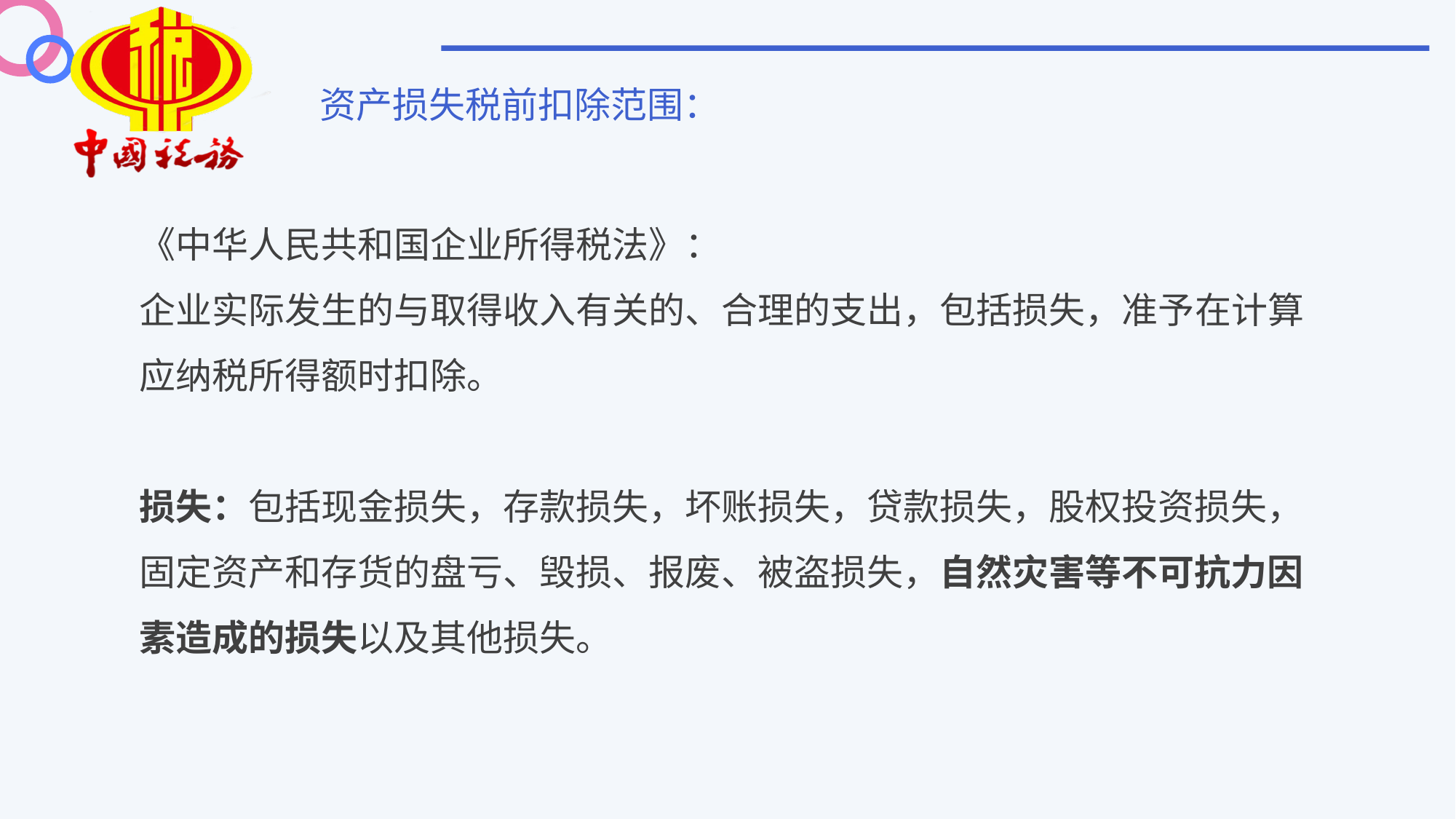

资产损失税前扣除范围：
《中华人民共和国企业所得税法》：
企业实际发生的与取得收入有关的、合理的支出，包括损失，准予在计算应纳税所得额时扣除。

损失：包括现金损失，存款损失，坏账损失，贷款损失，股权投资损失，固定资产和存货的盘亏、毁损、报废、被盗损失，自然灾害等不可抗力因素造成的损失以及其他损失。